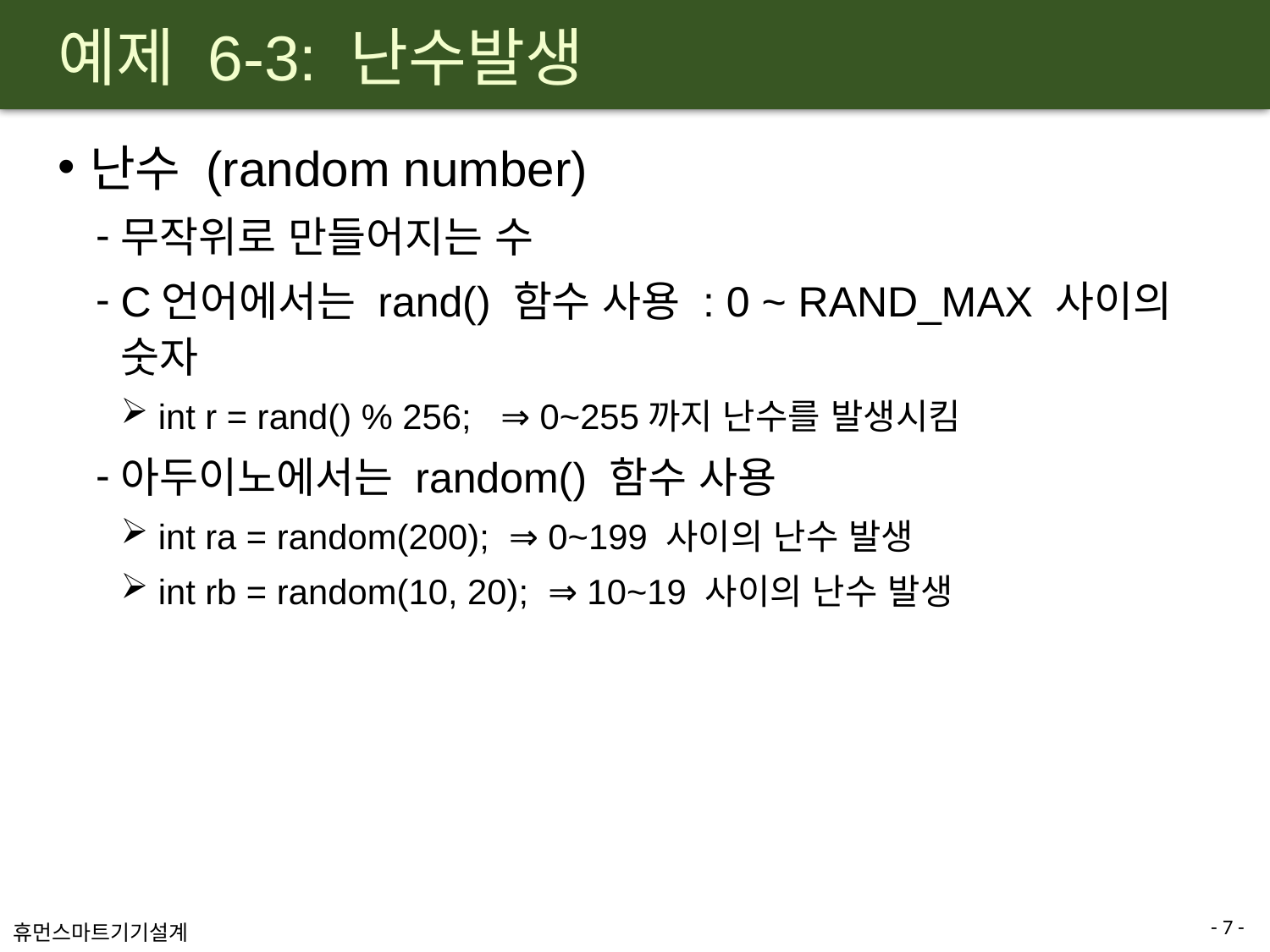

# 예제 6-3: 난수발생
난수 (random number)
무작위로 만들어지는 수
C언어에서는 rand() 함수 사용 : 0 ~ RAND_MAX 사이의 숫자
int r = rand() % 256;   ⇒ 0~255까지 난수를 발생시킴
아두이노에서는 random() 함수 사용
int ra = random(200);  ⇒ 0~199 사이의 난수 발생
int rb = random(10, 20);  ⇒ 10~19 사이의 난수 발생
7